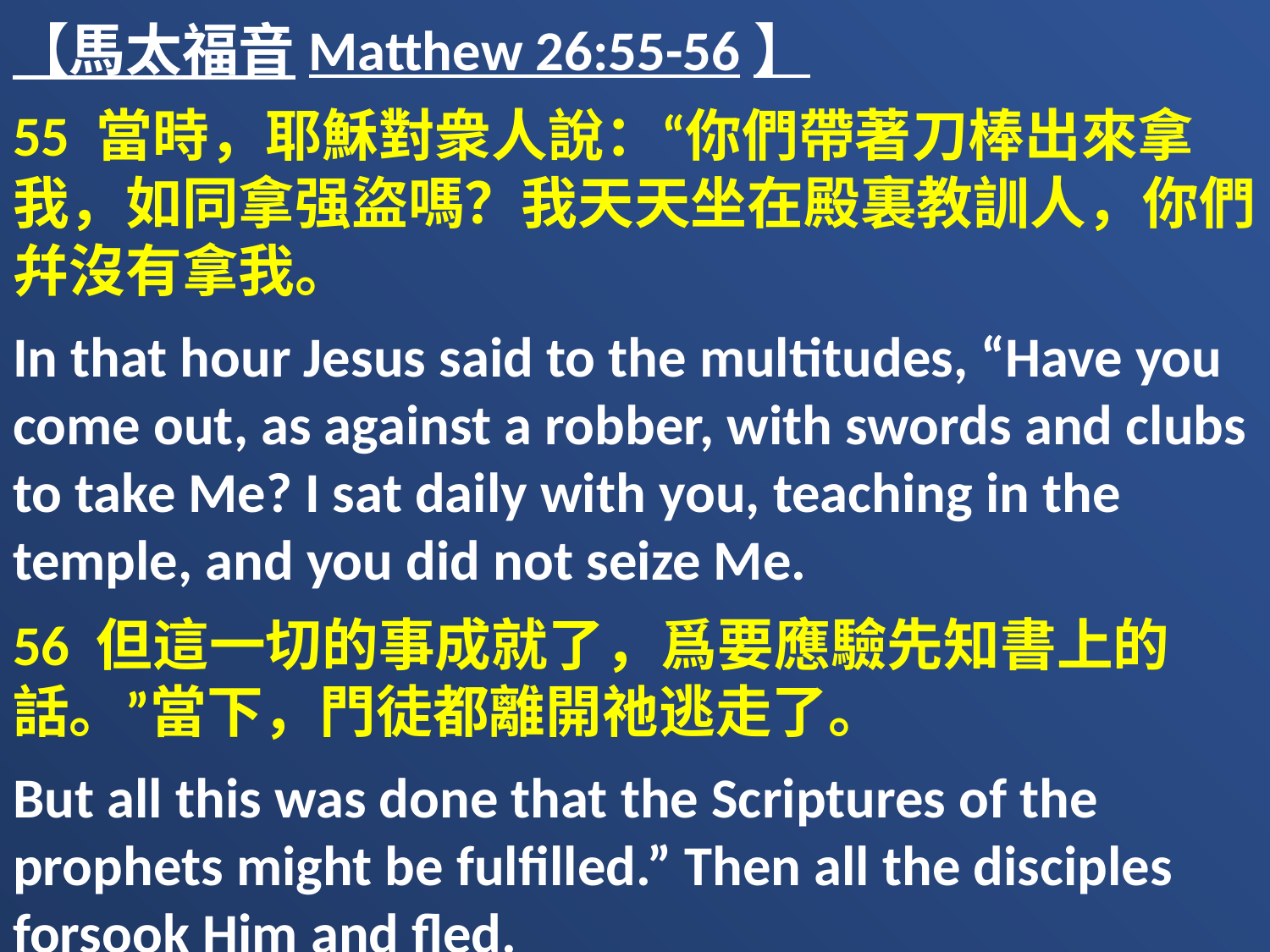

【馬太福音Matthew 26:55-56】
55 當時，耶穌對衆人說：“你們帶著刀棒出來拿我，如同拿强盜嗎？我天天坐在殿裏教訓人，你們幷沒有拿我。
In that hour Jesus said to the multitudes, “Have you come out, as against a robber, with swords and clubs to take Me? I sat daily with you, teaching in the temple, and you did not seize Me.
56 但這一切的事成就了，爲要應驗先知書上的話。”當下，門徒都離開祂逃走了。
But all this was done that the Scriptures of the prophets might be fulfilled.” Then all the disciples forsook Him and fled.